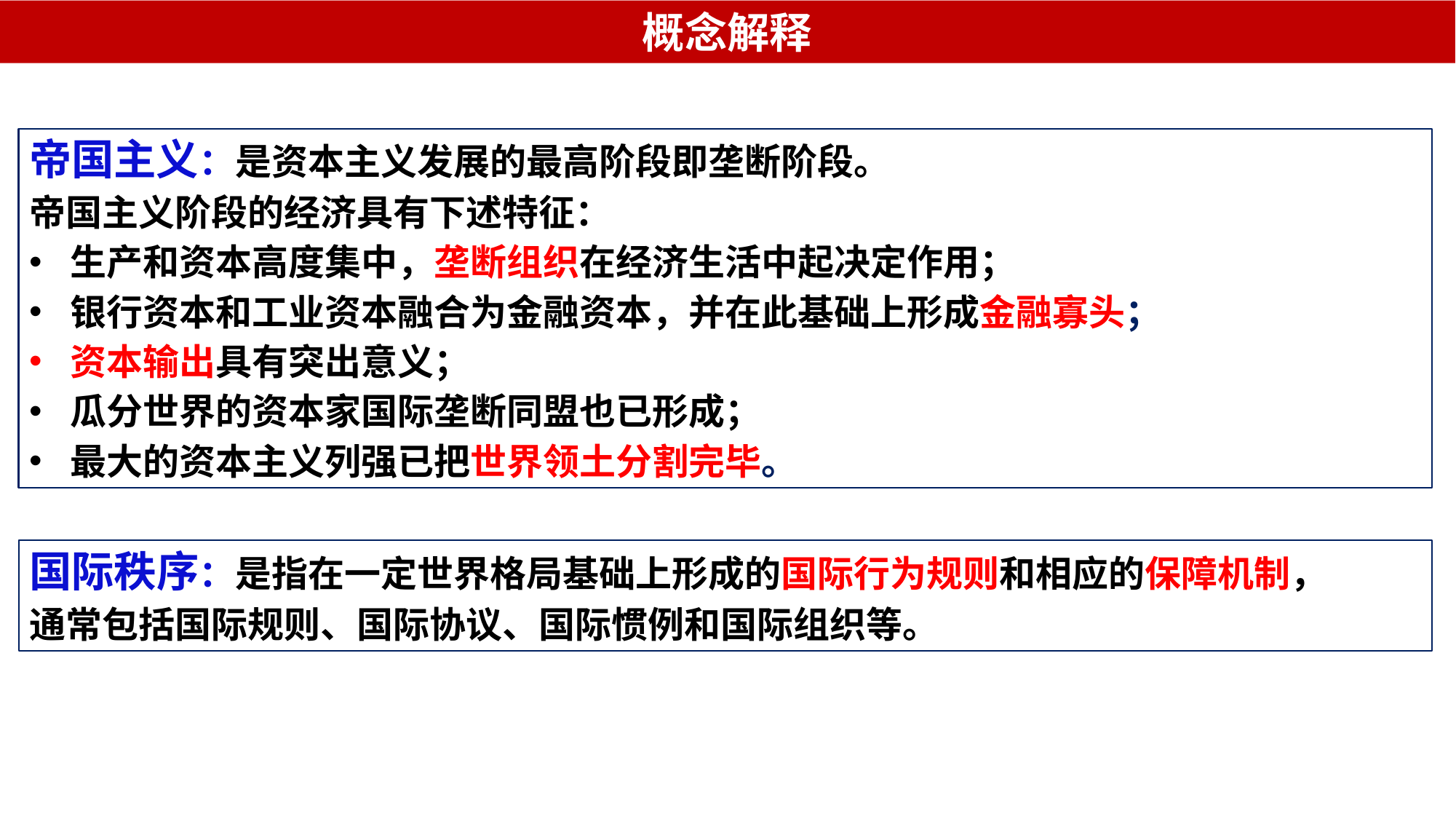

概念解释
帝国主义：是资本主义发展的最高阶段即垄断阶段。
帝国主义阶段的经济具有下述特征：
生产和资本高度集中，垄断组织在经济生活中起决定作用；
银行资本和工业资本融合为金融资本，并在此基础上形成金融寡头；
资本输出具有突出意义；
瓜分世界的资本家国际垄断同盟也已形成；
最大的资本主义列强已把世界领土分割完毕。
国际秩序：是指在一定世界格局基础上形成的国际行为规则和相应的保障机制，
通常包括国际规则、国际协议、国际惯例和国际组织等。